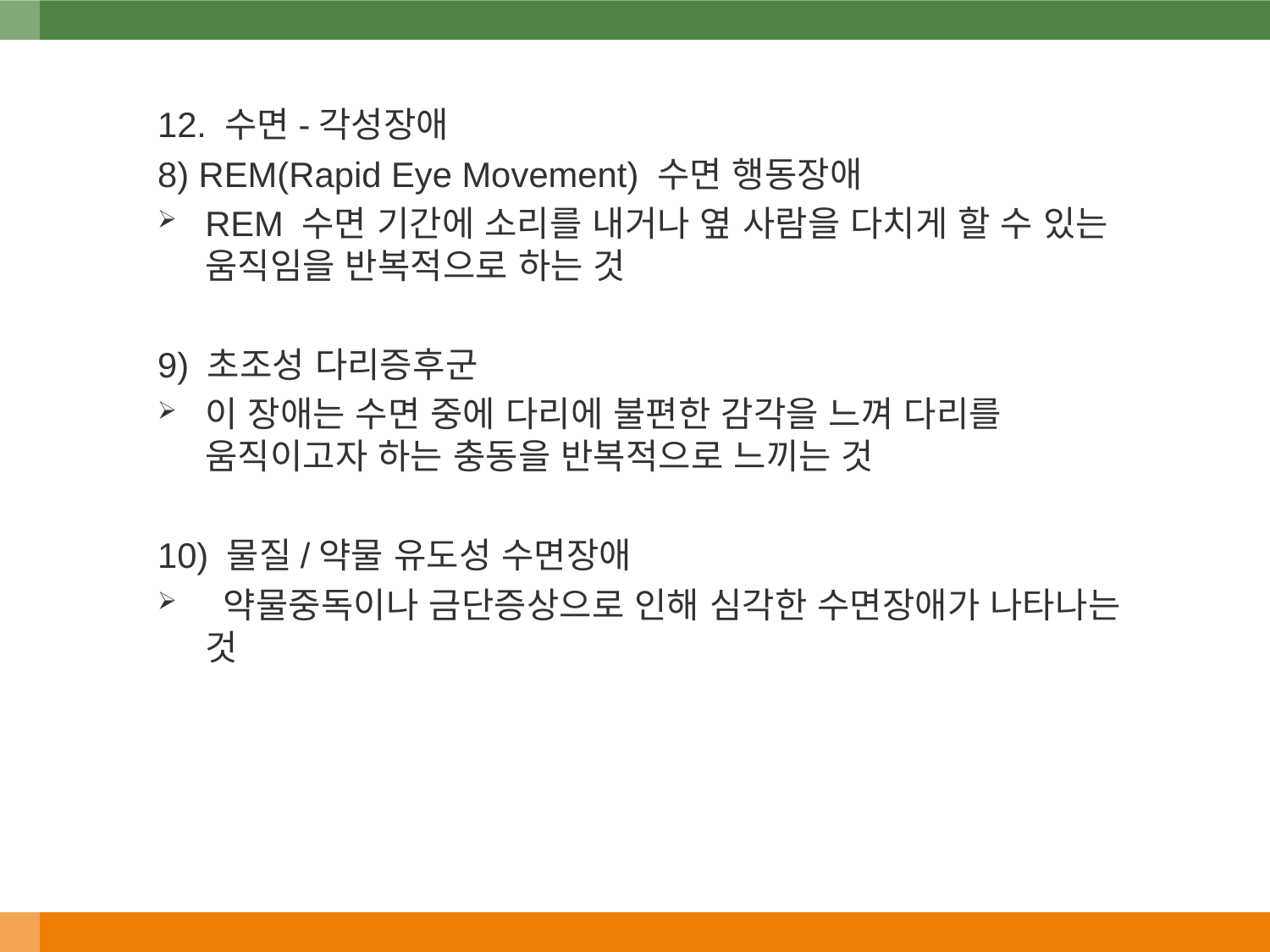

12. 수면-각성장애
8) REM(Rapid Eye Movement) 수면 행동장애
REM 수면 기간에 소리를 내거나 옆 사람을 다치게 할 수 있는 움직임을 반복적으로 하는 것

9) 초조성 다리증후군
이 장애는 수면 중에 다리에 불편한 감각을 느껴 다리를 움직이고자 하는 충동을 반복적으로 느끼는 것

10) 물질/약물 유도성 수면장애
 약물중독이나 금단증상으로 인해 심각한 수면장애가 나타나는 것